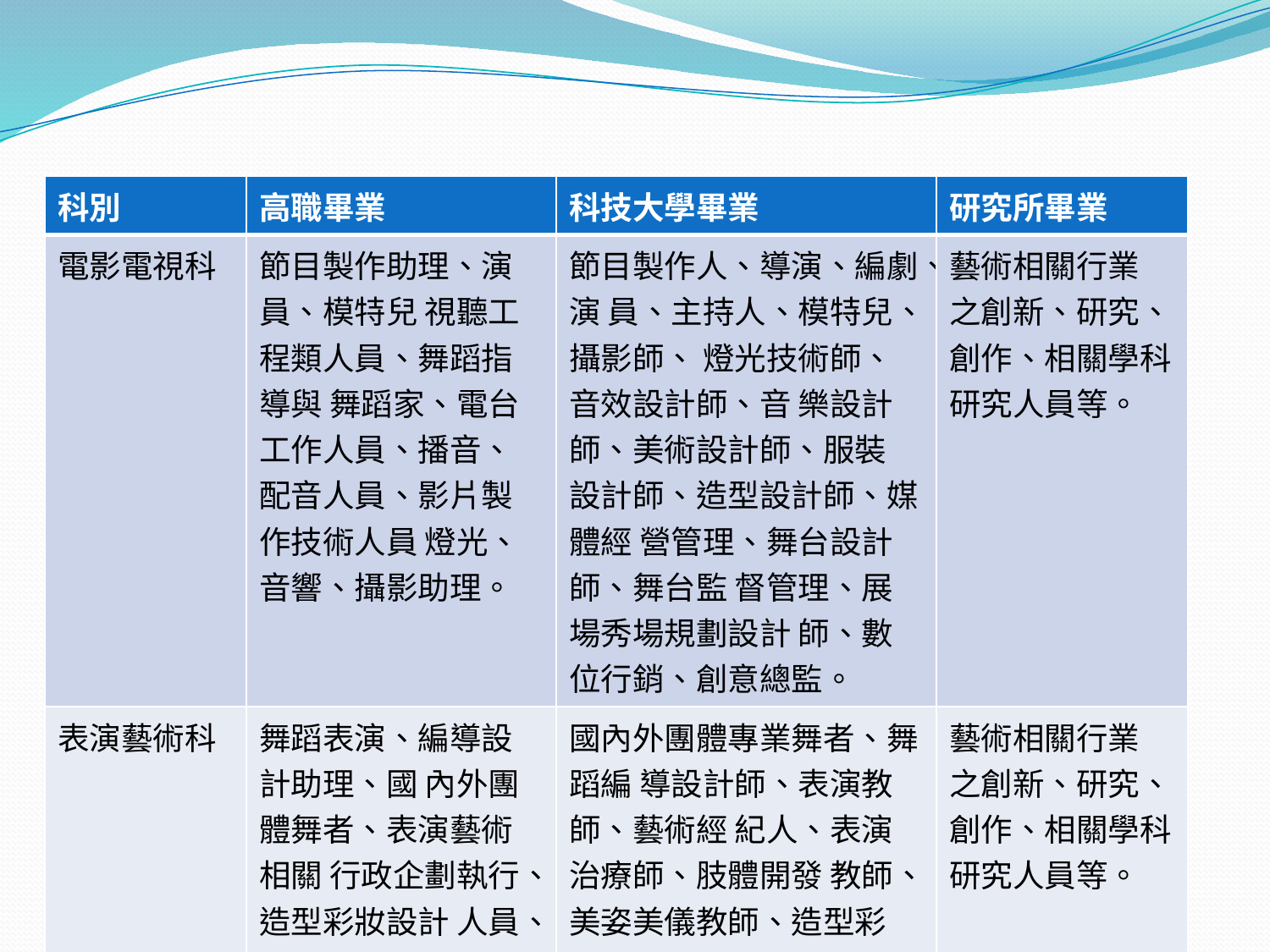

#
| 科別 | 高職畢業 | 科技大學畢業 | 研究所畢業 |
| --- | --- | --- | --- |
| 電影電視科 | 節目製作助理、演員、模特兒 視聽工程類人員、舞蹈指導與 舞蹈家、電台工作人員、播音、 配音人員、影片製作技術人員 燈光、音響、攝影助理。 | 節目製作人、導演、編劇、演 員、主持人、模特兒、攝影師、 燈光技術師、音效設計師、音 樂設計師、美術設計師、服裝 設計師、造型設計師、媒體經 營管理、舞台設計師、舞台監 督管理、展場秀場規劃設計 師、數位行銷、創意總監。 | 藝術相關行業 之創新、研究、 創作、相關學科 研究人員等。 |
| 表演藝術科 | 舞蹈表演、編導設計助理、國 內外團體舞者、表演藝術相關 行政企劃執行、造型彩妝設計 人員、表演服飾、道具製作人 員。 | 國內外團體專業舞者、舞蹈編 導設計師、表演教師、藝術經 紀人、表演治療師、肢體開發 教師、美姿美儀教師、造型彩 妝設計師、表演藝術相關行政 企劃與管理師。 | 藝術相關行業 之創新、研究、 創作、相關學科 研究人員等。 |